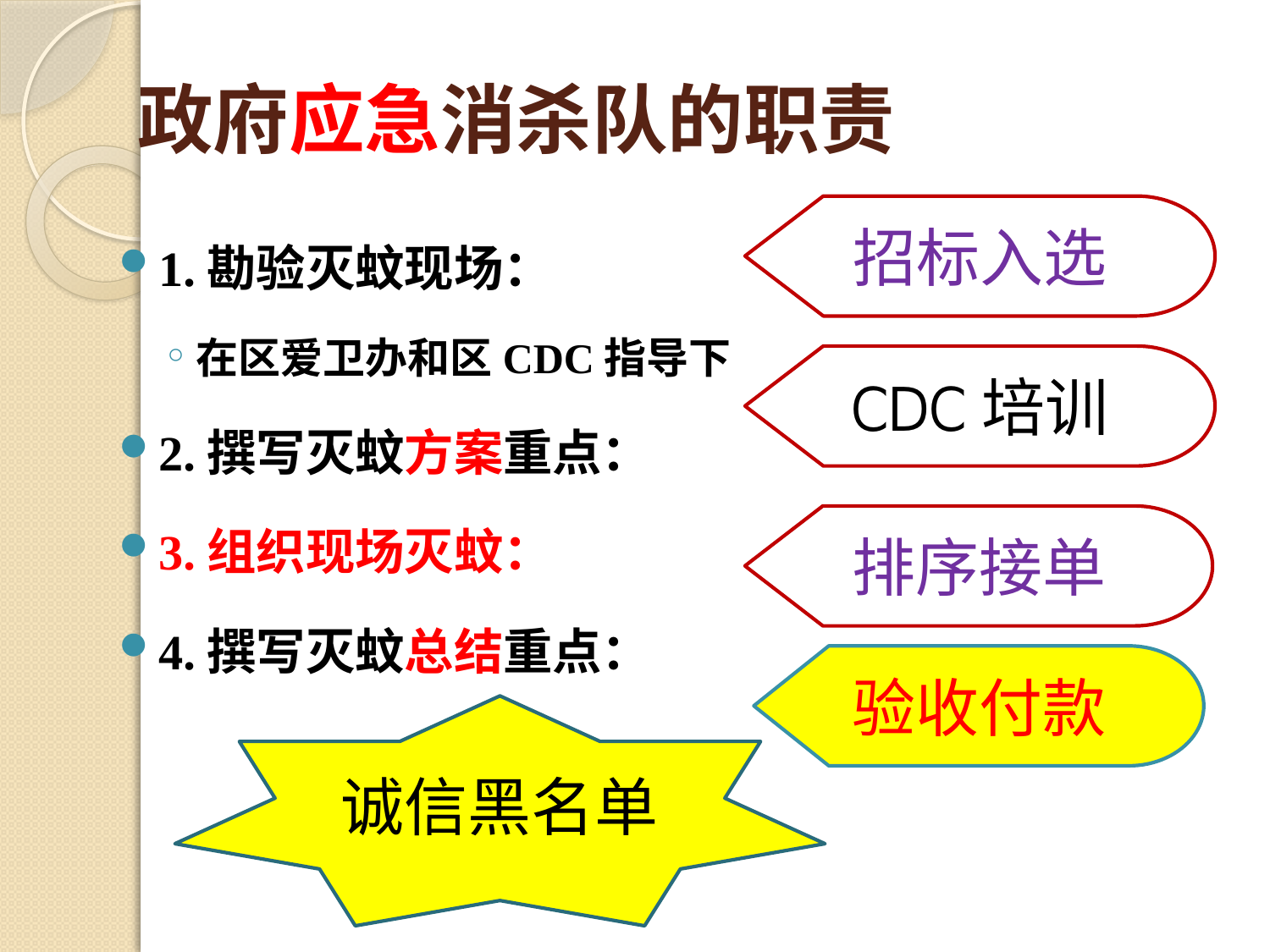

# 政府应急消杀队的职责
招标入选
1.勘验灭蚊现场：
在区爱卫办和区CDC指导下
2.撰写灭蚊方案重点：
3.组织现场灭蚊：
4.撰写灭蚊总结重点：

CDC培训
排序接单
验收付款
诚信黑名单